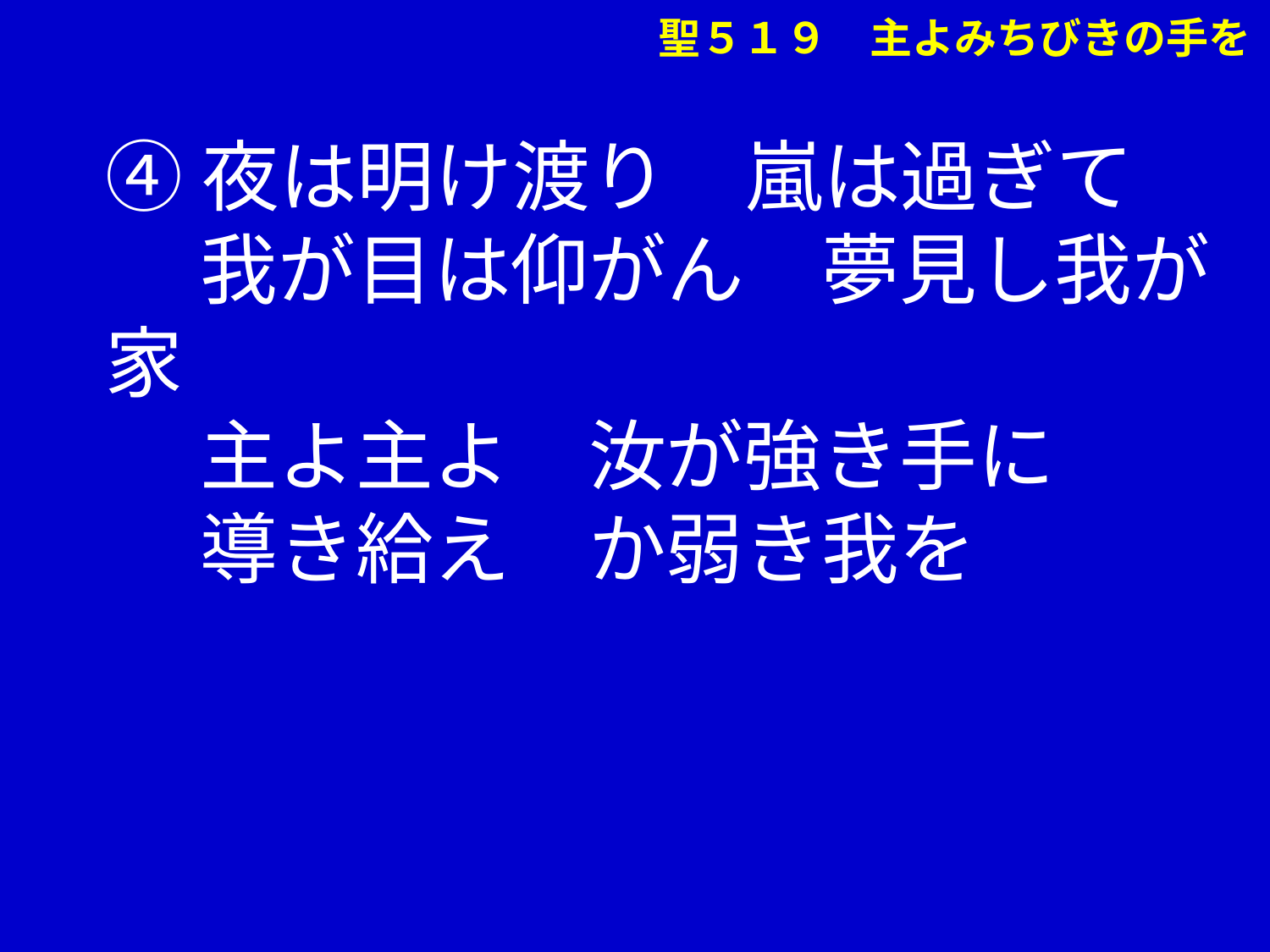

聖５１９　主よみちびきの手を
④夜は明け渡り　嵐は過ぎて
　 我が目は仰がん　夢見し我が家
　 主よ主よ　汝が強き手に
　 導き給え　か弱き我を